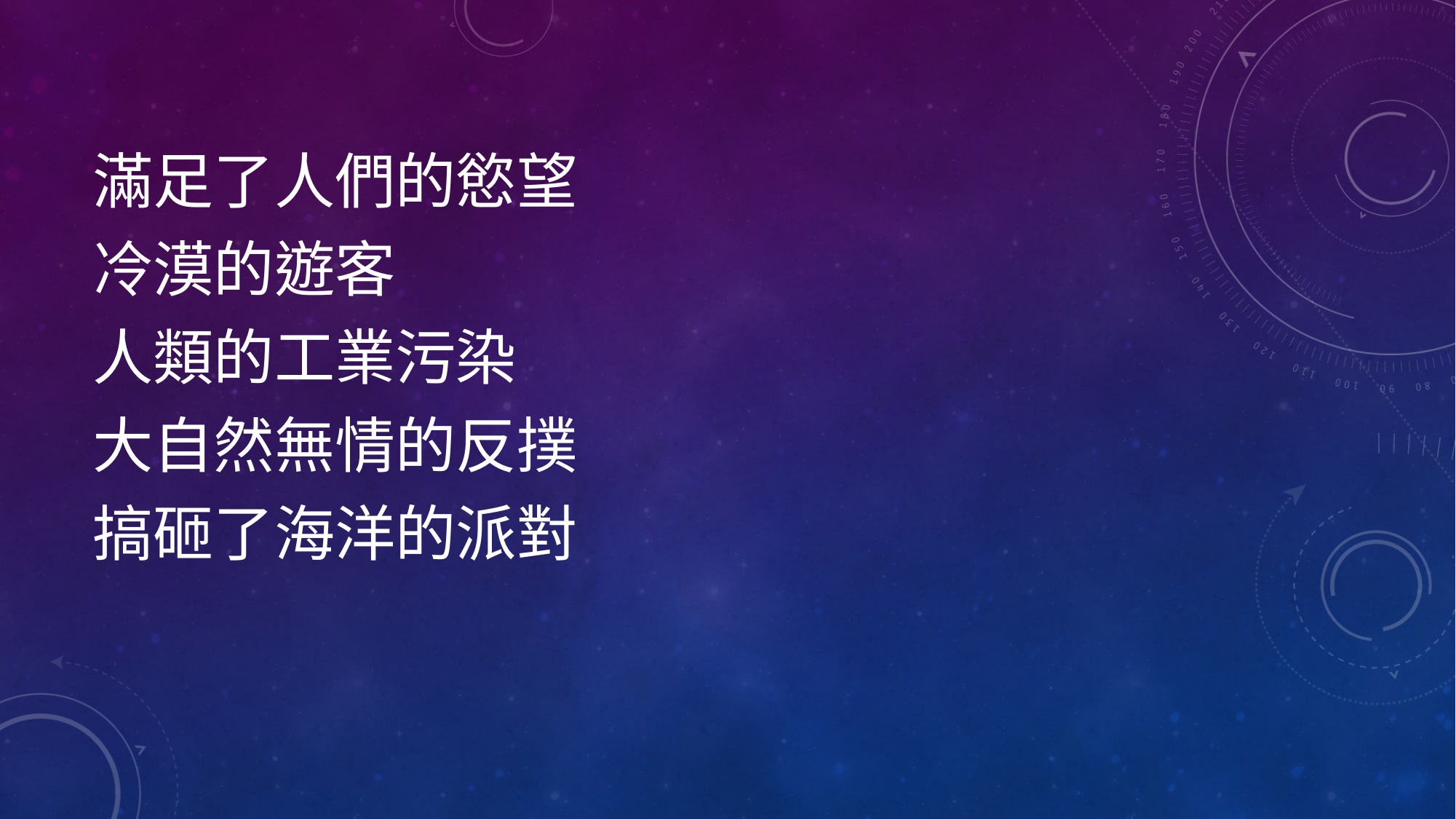

#
滿足了人們的慾望
冷漠的遊客
人類的工業污染
大自然無情的反撲
搞砸了海洋的派對